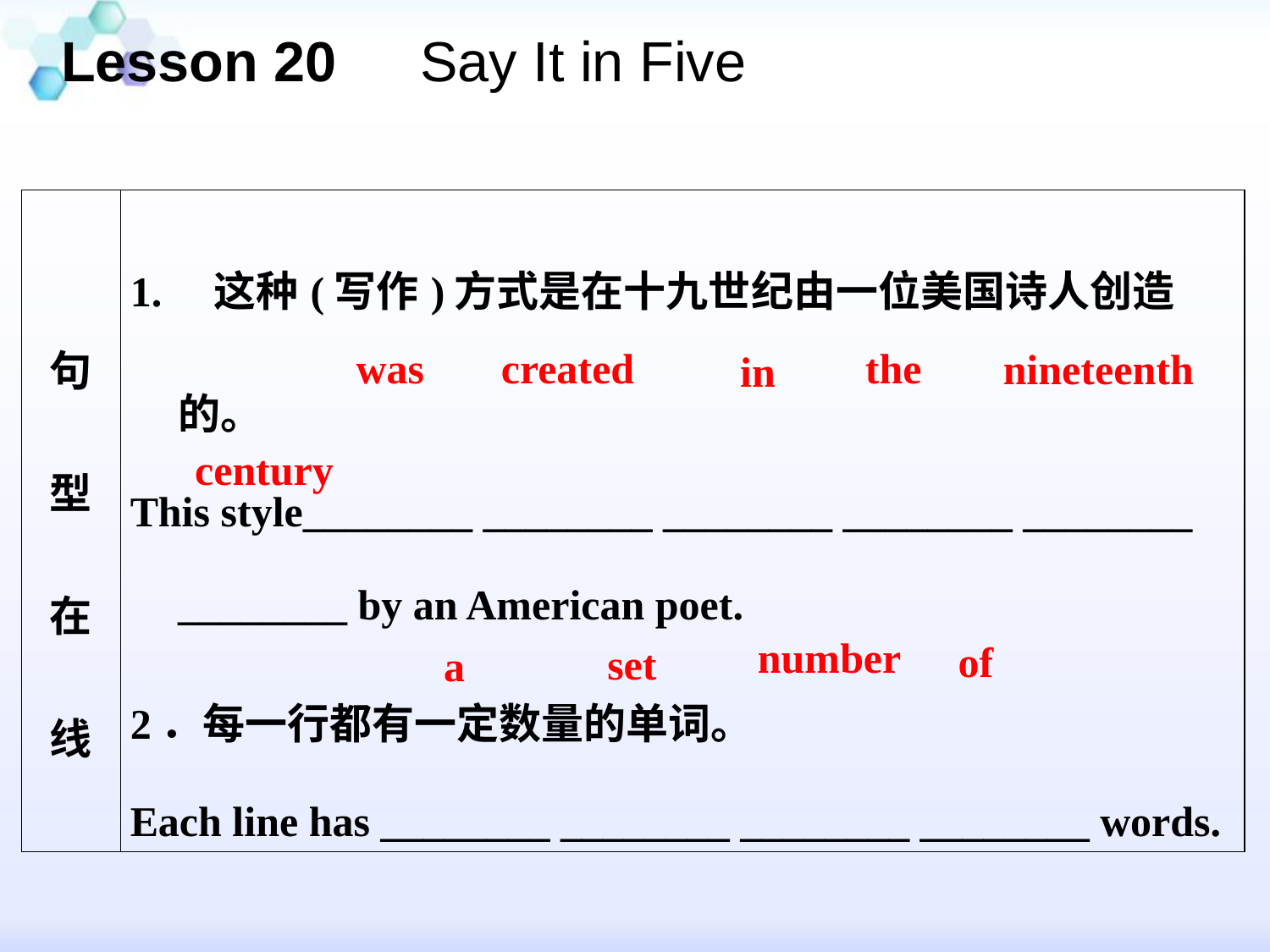

Lesson 20　Say It in Five
| 句 型 在 线 | 1. 这种(写作)方式是在十九世纪由一位美国诗人创造的。 This style\_\_\_\_\_\_\_\_ \_\_\_\_\_\_\_\_ \_\_\_\_\_\_\_\_ \_\_\_\_\_\_\_\_ \_\_\_\_\_\_\_\_ \_\_\_\_\_\_\_\_ by an American poet. 2．每一行都有一定数量的单词。 Each line has \_\_\_\_\_\_\_\_ \_\_\_\_\_\_\_\_ \_\_\_\_\_\_\_\_ \_\_\_\_\_\_\_\_ words. |
| --- | --- |
created
 the
was
nineteenth
in
 century
 number
 of
 set
 a